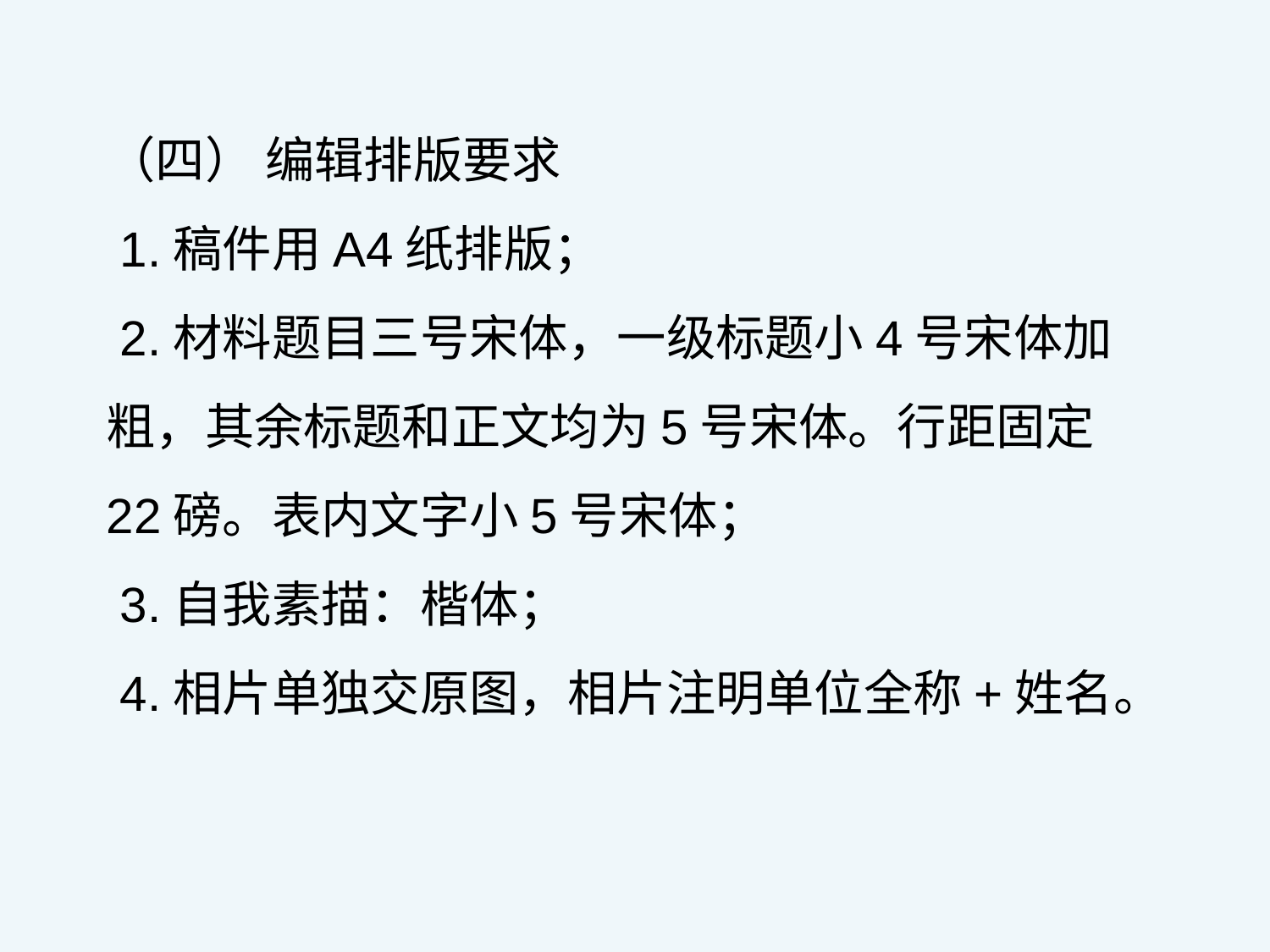

（四） 编辑排版要求
 1.稿件用A4纸排版；
 2.材料题目三号宋体，一级标题小4号宋体加粗，其余标题和正文均为5号宋体。行距固定22磅。表内文字小5号宋体；
 3.自我素描：楷体；
 4.相片单独交原图，相片注明单位全称+姓名。